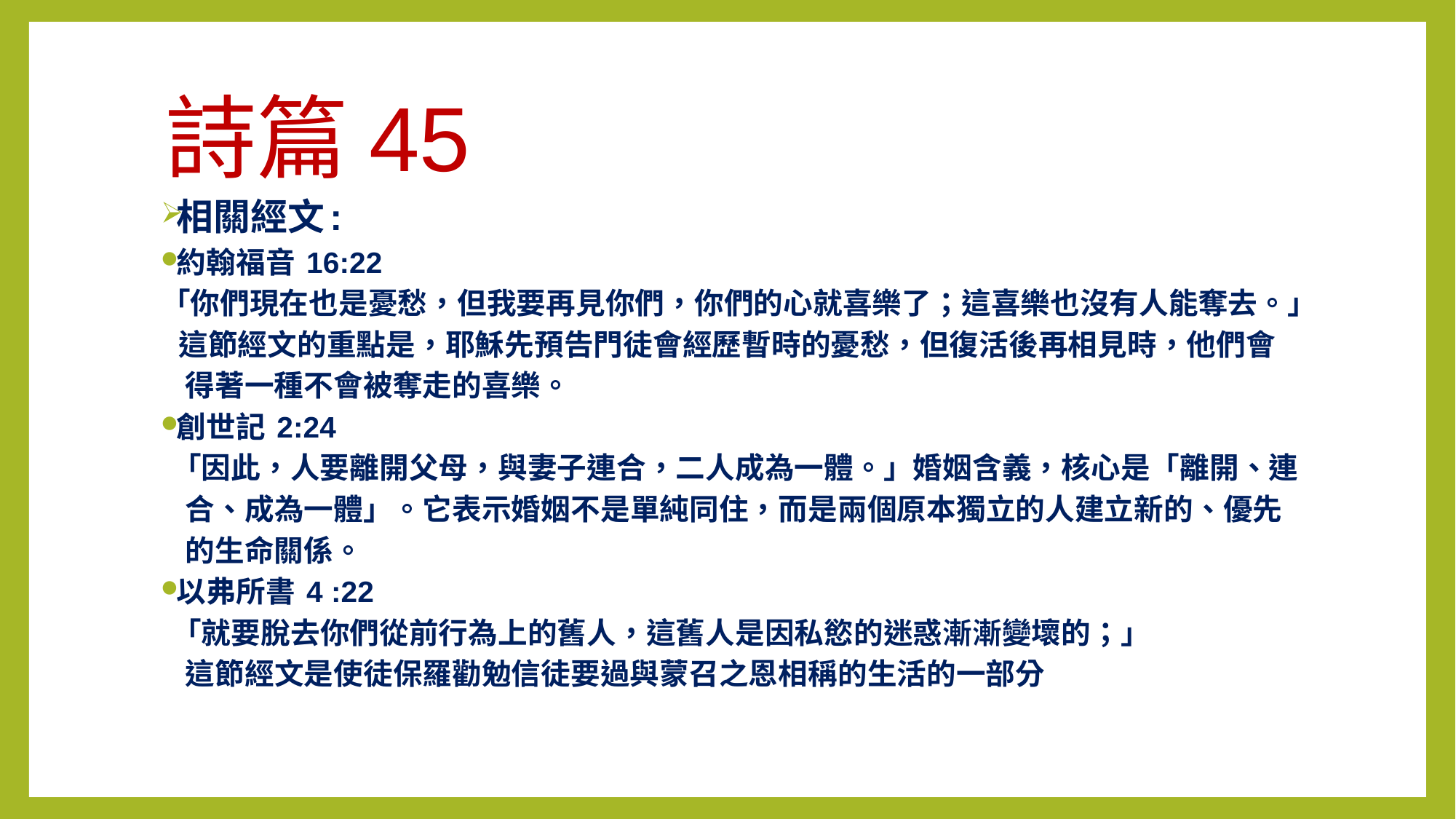

# 詩篇45
相關經文:
約翰福音 16:22
「你們現在也是憂愁，但我要再見你們，你們的心就喜樂了；這喜樂也沒有人能奪去。」
  這節經文的重點是，耶穌先預告門徒會經歷暫時的憂愁，但復活後再相見時，他們會
   得著一種不會被奪走的喜樂。
創世記 2:24
 「因此，人要離開父母，與妻子連合，二人成為一體。」婚姻含義，核心是「離開、連
   合、成為一體」。它表示婚姻不是單純同住，而是兩個原本獨立的人建立新的、優先
   的生命關係。
以弗所書 4 :22
 「就要脫去你們從前行為上的舊人，這舊人是因私慾的迷惑漸漸變壞的；」
   這節經文是使徒保羅勸勉信徒要過與蒙召之恩相稱的生活的一部分